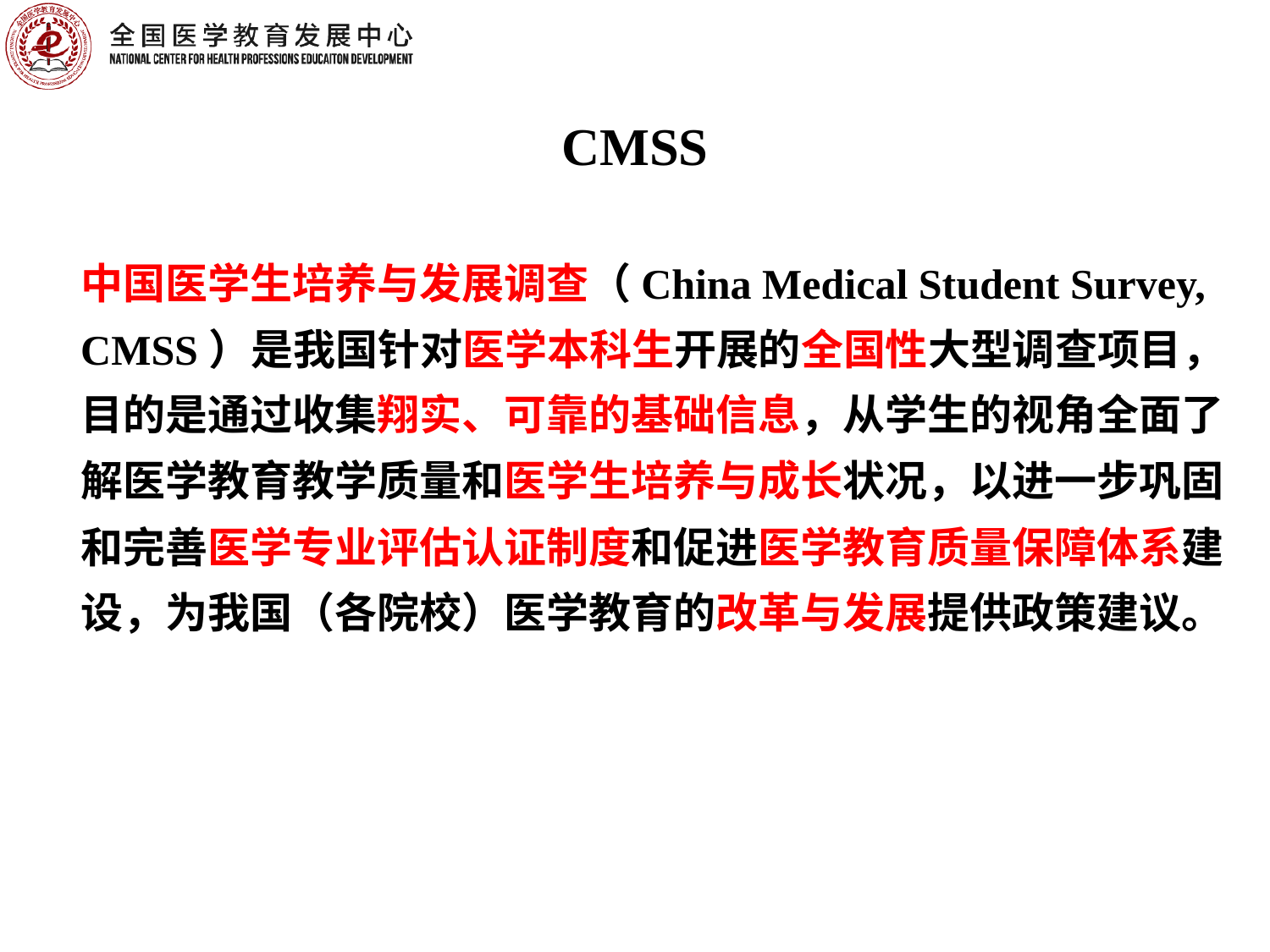

CMSS
中国医学生培养与发展调查（China Medical Student Survey, CMSS）是我国针对医学本科生开展的全国性大型调查项目，目的是通过收集翔实、可靠的基础信息，从学生的视角全面了解医学教育教学质量和医学生培养与成长状况，以进一步巩固和完善医学专业评估认证制度和促进医学教育质量保障体系建设，为我国（各院校）医学教育的改革与发展提供政策建议。